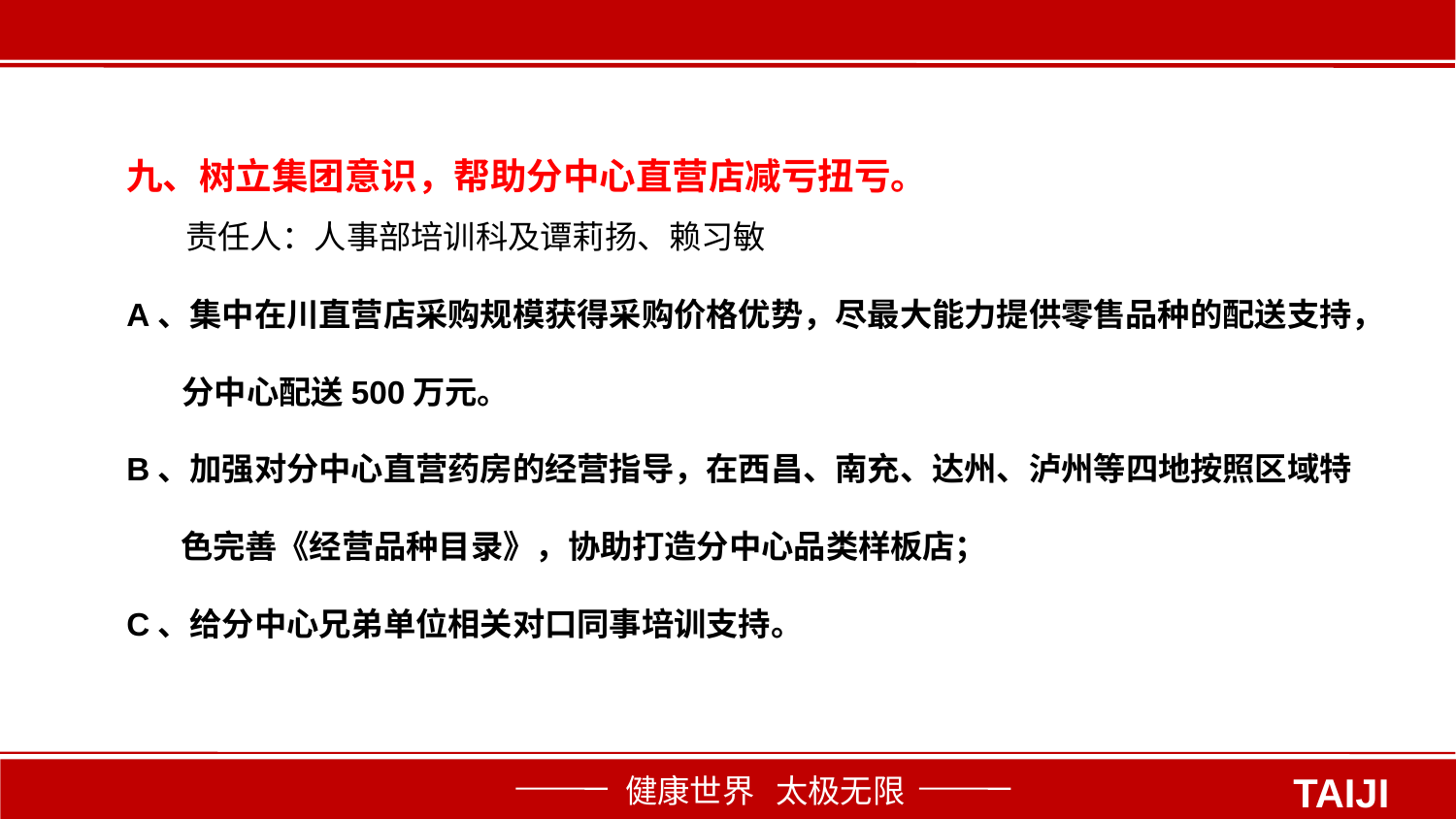

九、树立集团意识，帮助分中心直营店减亏扭亏。
       责任人：人事部培训科及谭莉扬、赖习敏
A、集中在川直营店采购规模获得采购价格优势，尽最大能力提供零售品种的配送支持，
分中心配送500万元。
B、加强对分中心直营药房的经营指导，在西昌、南充、达州、泸州等四地按照区域特色完善《经营品种目录》，协助打造分中心品类样板店；
C、给分中心兄弟单位相关对口同事培训支持。